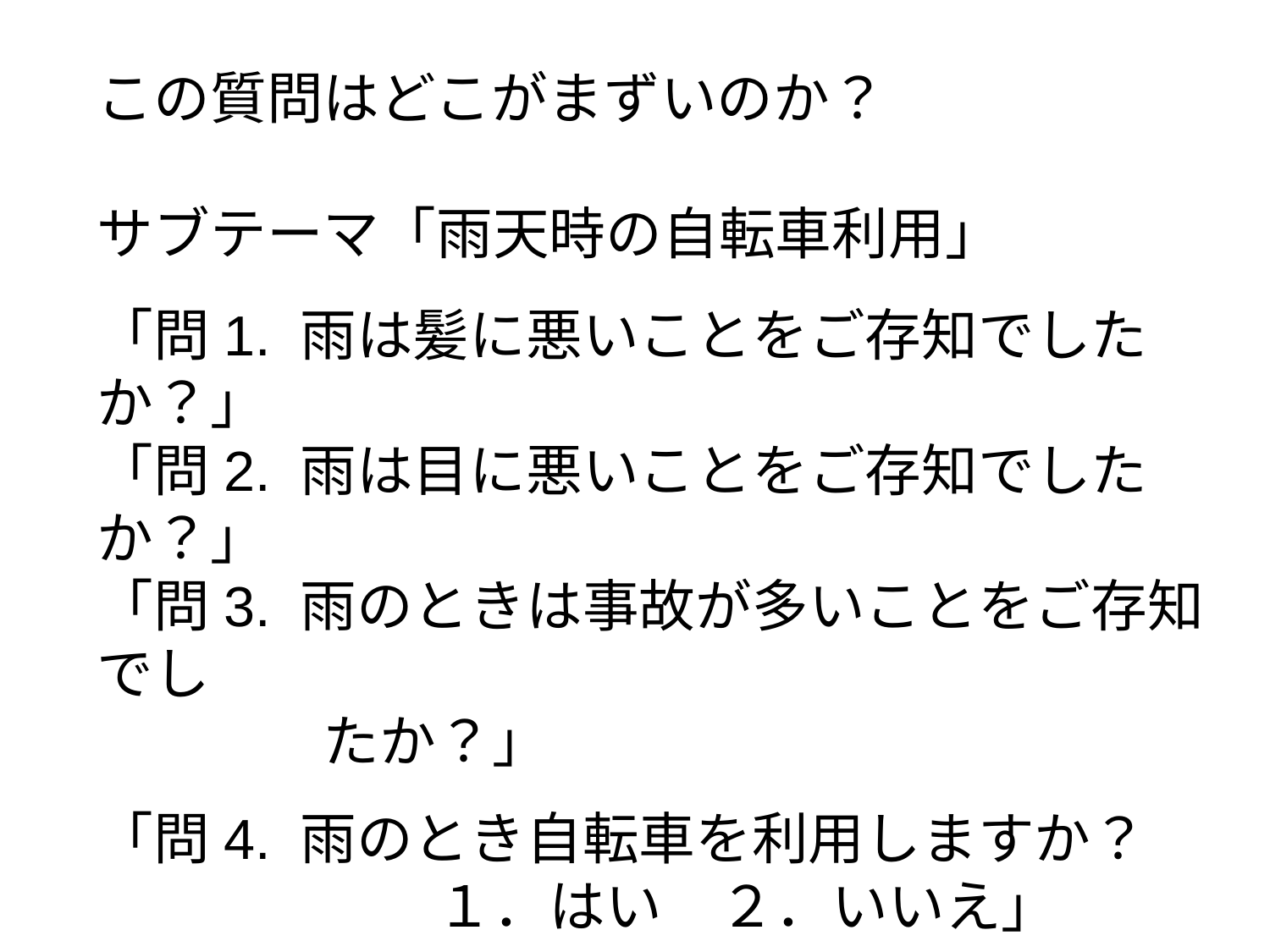

この質問はどこがまずいのか？

サブテーマ「雨天時の自転車利用」

「問1. 雨は髪に悪いことをご存知でしたか？」
「問2. 雨は目に悪いことをご存知でしたか？」
「問3. 雨のときは事故が多いことをご存知でし
　　　　たか？」

「問4. 雨のとき自転車を利用しますか？
　　　　　　１．はい　２．いいえ」